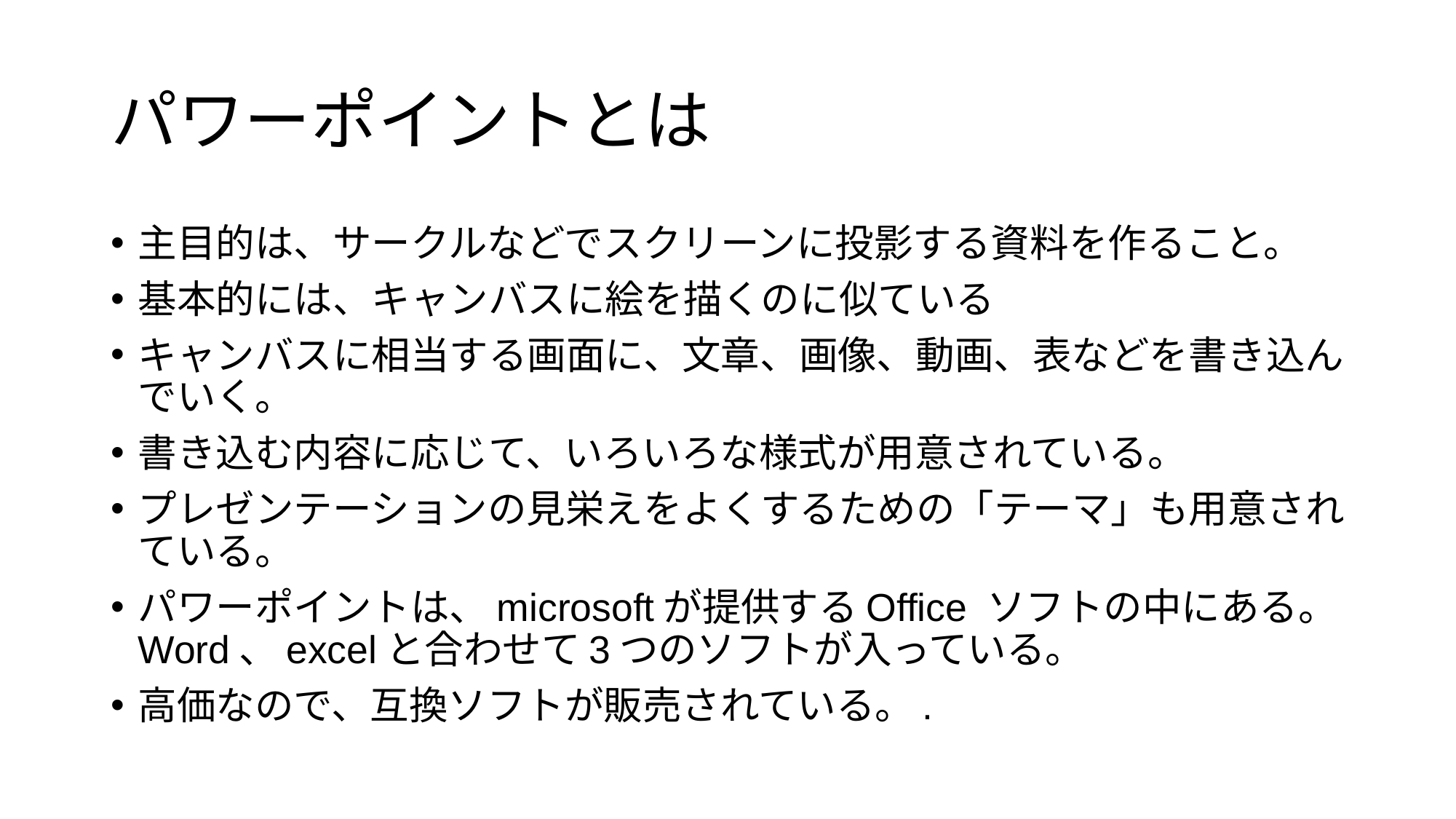

# パワーポイントとは
主目的は、サークルなどでスクリーンに投影する資料を作ること。
基本的には、キャンバスに絵を描くのに似ている
キャンバスに相当する画面に、文章、画像、動画、表などを書き込んでいく。
書き込む内容に応じて、いろいろな様式が用意されている。
プレゼンテーションの見栄えをよくするための「テーマ」も用意されている。
パワーポイントは、microsoftが提供するOffice ソフトの中にある。Word、excelと合わせて3つのソフトが入っている。
高価なので、互換ソフトが販売されている。.